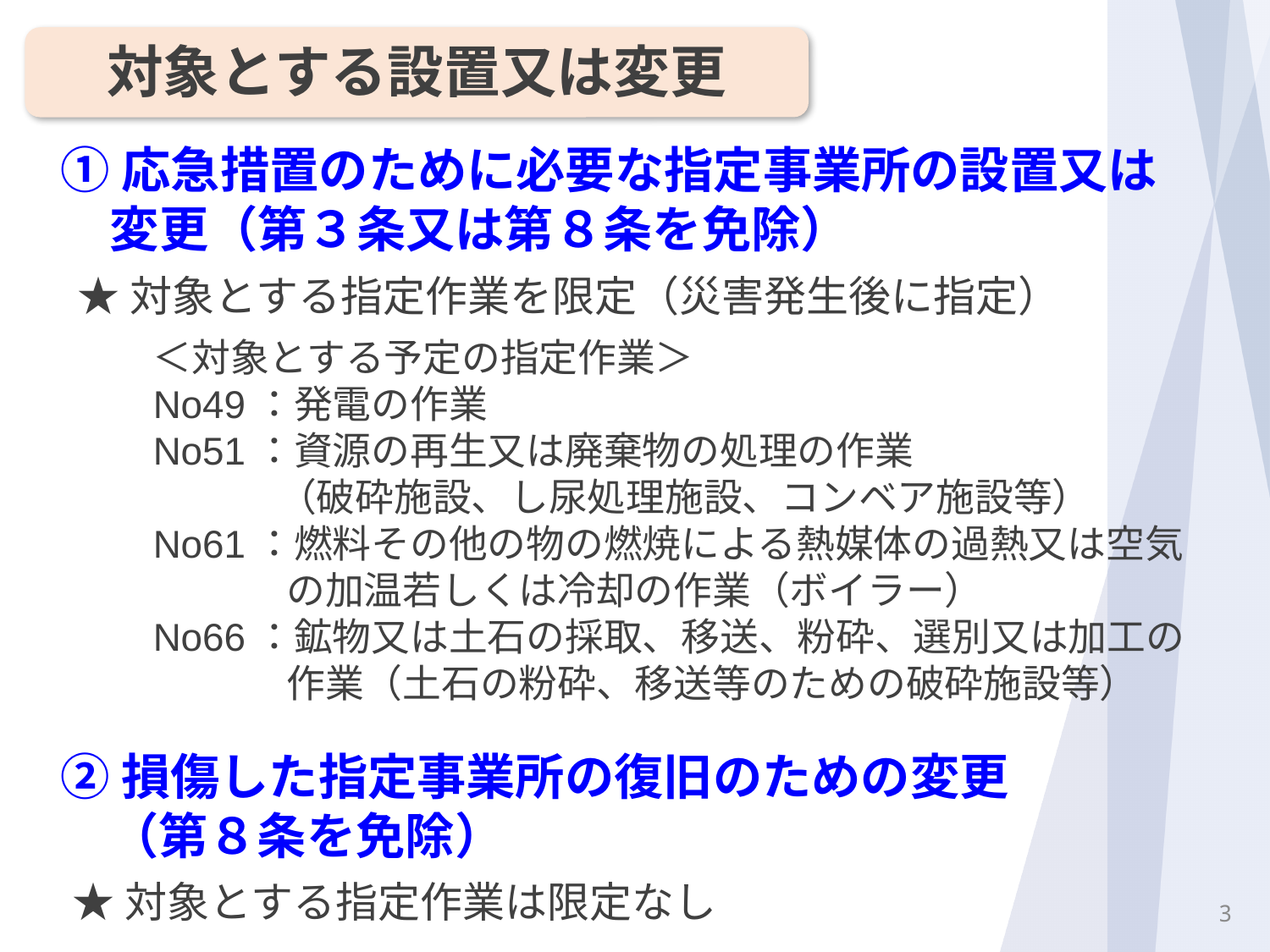

対象とする設置又は変更
①応急措置のために必要な指定事業所の設置又は
　変更（第３条又は第８条を免除）
★対象とする指定作業を限定（災害発生後に指定）
＜対象とする予定の指定作業＞
No49：発電の作業
No51：資源の再生又は廃棄物の処理の作業
　　　 （破砕施設、し尿処理施設、コンベア施設等）
No61：燃料その他の物の燃焼による熱媒体の過熱又は空気
　　　  の加温若しくは冷却の作業（ボイラー）
No66：鉱物又は土石の採取、移送、粉砕、選別又は加工の
　　　  作業（土石の粉砕、移送等のための破砕施設等）
②損傷した指定事業所の復旧のための変更
　（第８条を免除）
★対象とする指定作業は限定なし
3